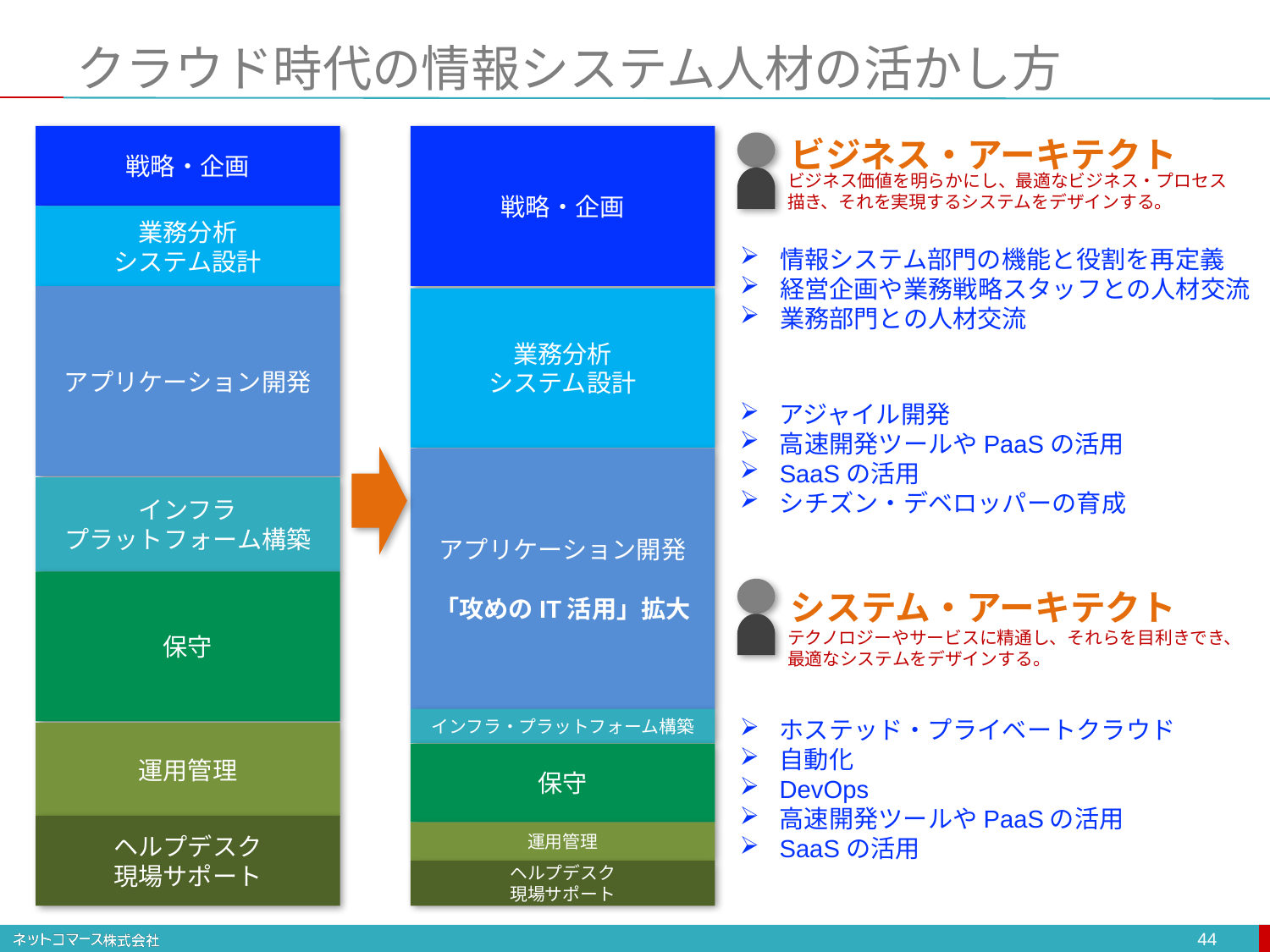

# クラウド時代の情報システム人材の活かし方
戦略・企画
戦略・企画
ビジネス・アーキテクト

ビジネス価値を明らかにし、最適なビジネス・プロセス描き、それを実現するシステムをデザインする。
業務分析
システム設計
情報システム部門の機能と役割を再定義
経営企画や業務戦略スタッフとの人材交流
業務部門との人材交流
アプリケーション開発
業務分析
システム設計
アジャイル開発
高速開発ツールやPaaSの活用
SaaSの活用
シチズン・デベロッパーの育成

アプリケーション開発

「攻めのIT活用」拡大
インフラ
プラットフォーム構築
保守

システム・アーキテクト
テクノロジーやサービスに精通し、それらを目利きでき、最適なシステムをデザインする。
インフラ・プラットフォーム構築
ホステッド・プライベートクラウド
自動化
DevOps
高速開発ツールやPaaSの活用
SaaSの活用
運用管理
保守
ヘルプデスク
現場サポート
運用管理
ヘルプデスク
現場サポート
44